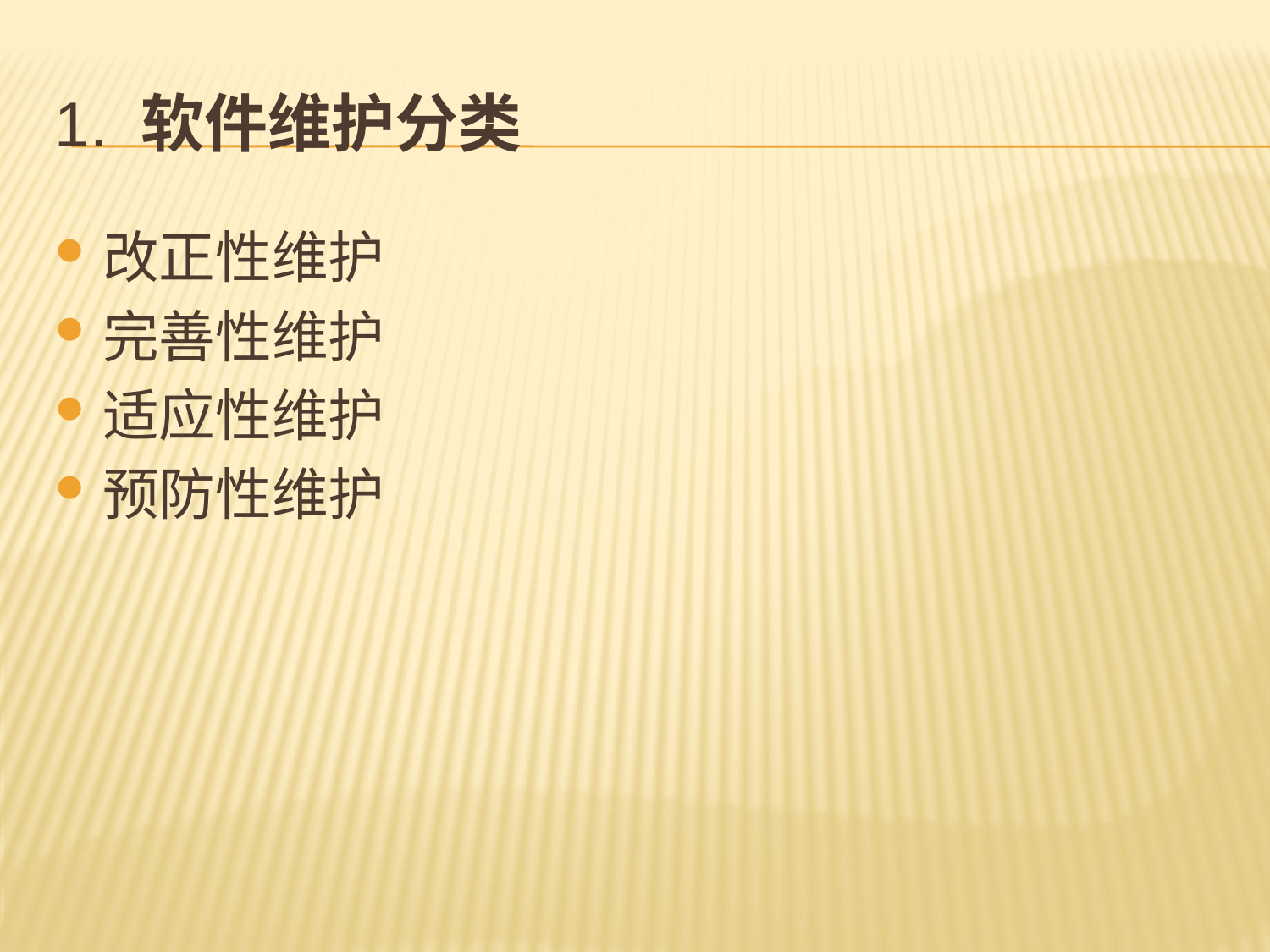

# 1. 软件维护分类
改正性维护
完善性维护
适应性维护
预防性维护